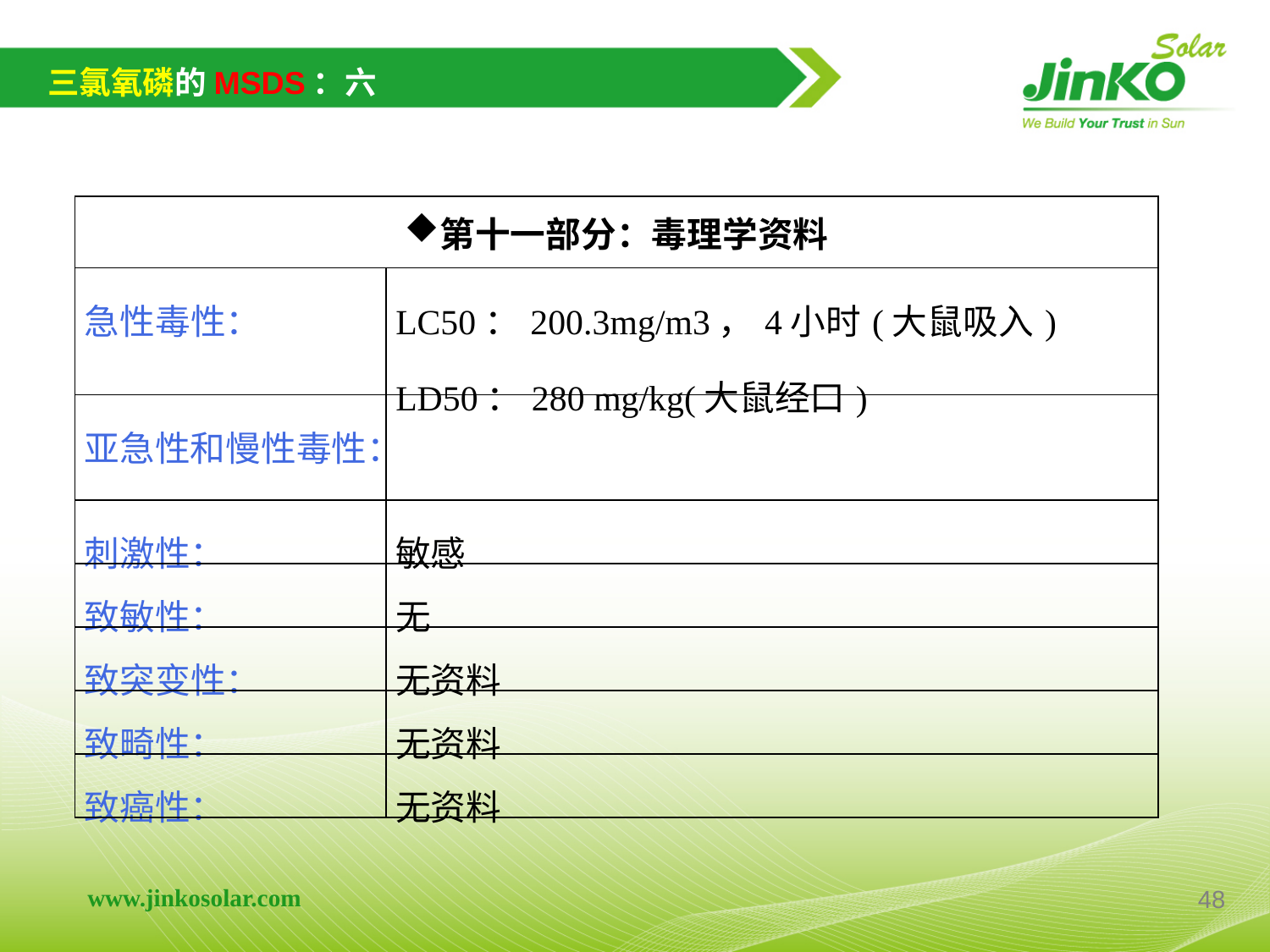

三氯氧磷的MSDS：六
| 第十一部分：毒理学资料 |  |
| --- | --- |
| 急性毒性： | LC50：200.3mg/m3，4小时(大鼠吸入) LD50：280 mg/kg(大鼠经口) |
| 亚急性和慢性毒性： |  |
| 刺激性： | 敏感 |
| 致敏性： | 无 |
| 致突变性： | 无资料 |
| 致畸性： | 无资料 |
| 致癌性： | 无资料 |